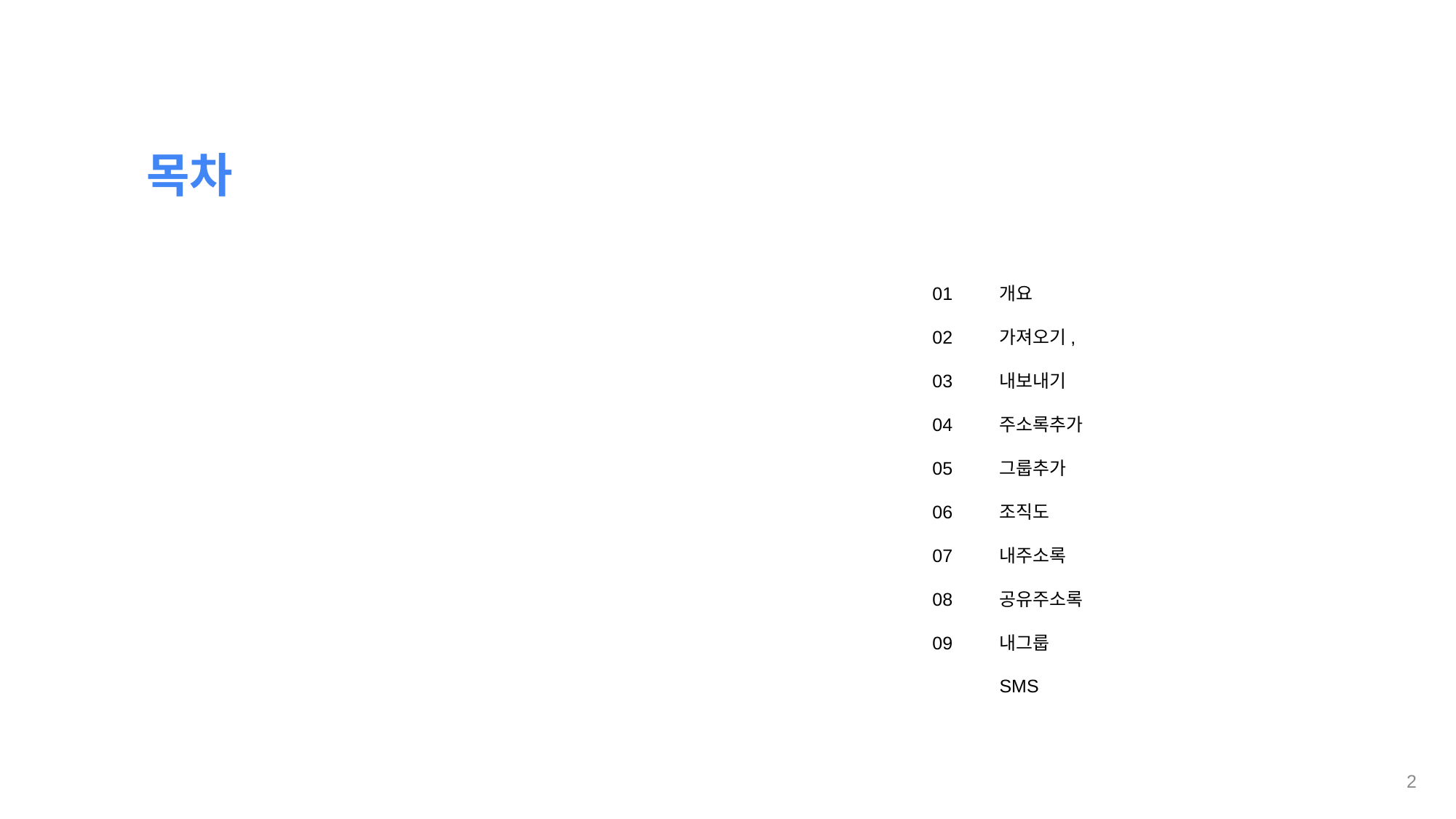

목차
01
02
03
04
05
06
07
08
09
개요
가져오기, 내보내기
주소록추가
그룹추가
조직도
내주소록
공유주소록
내그룹
SMS